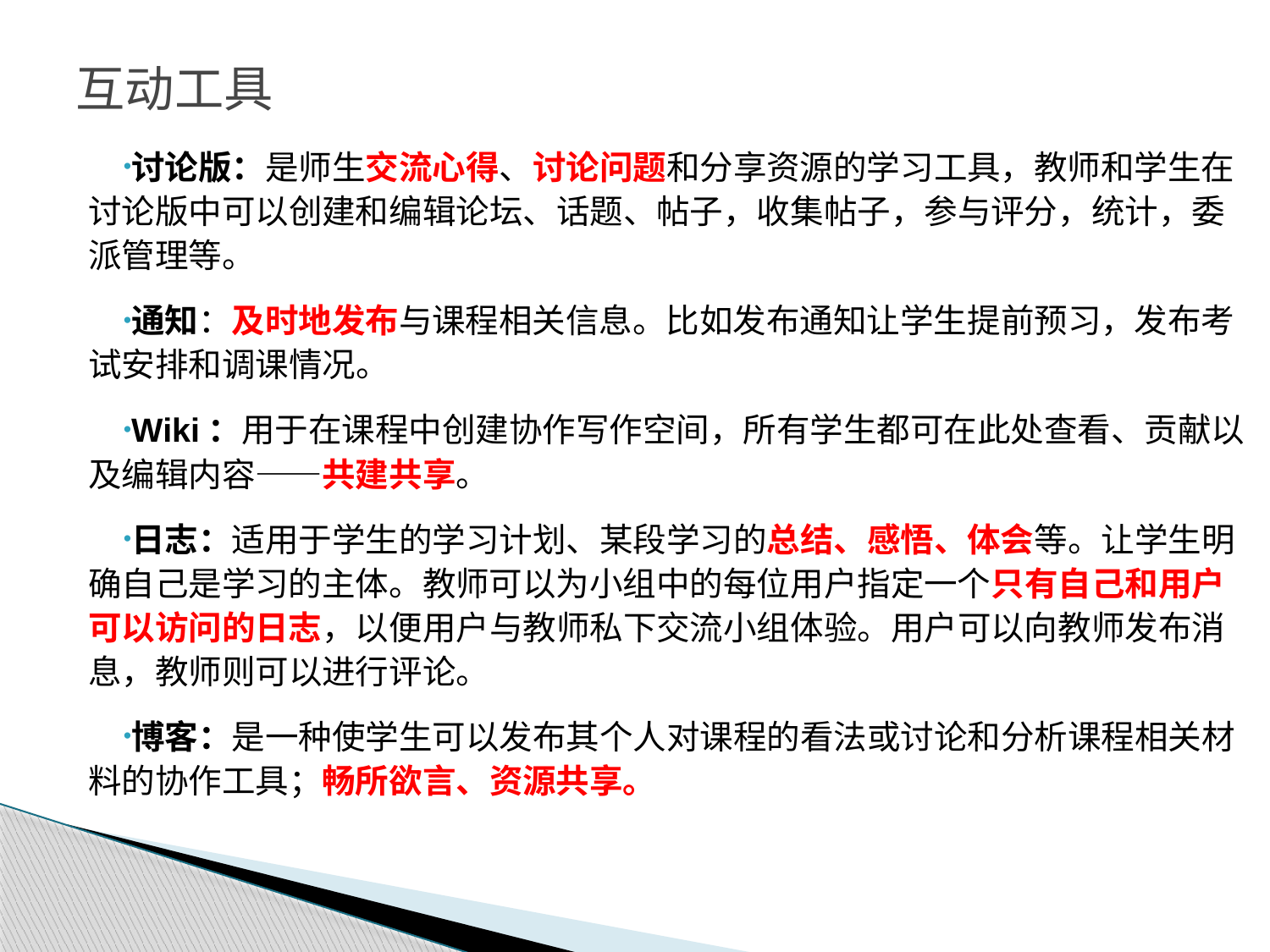

# 互动工具
讨论版：是师生交流心得、讨论问题和分享资源的学习工具，教师和学生在讨论版中可以创建和编辑论坛、话题、帖子，收集帖子，参与评分，统计，委派管理等。
通知：及时地发布与课程相关信息。比如发布通知让学生提前预习，发布考试安排和调课情况。
Wiki：用于在课程中创建协作写作空间，所有学生都可在此处查看、贡献以及编辑内容——共建共享。
日志：适用于学生的学习计划、某段学习的总结、感悟、体会等。让学生明确自己是学习的主体。教师可以为小组中的每位用户指定一个只有自己和用户可以访问的日志，以便用户与教师私下交流小组体验。用户可以向教师发布消息，教师则可以进行评论。
博客：是一种使学生可以发布其个人对课程的看法或讨论和分析课程相关材料的协作工具；畅所欲言、资源共享。